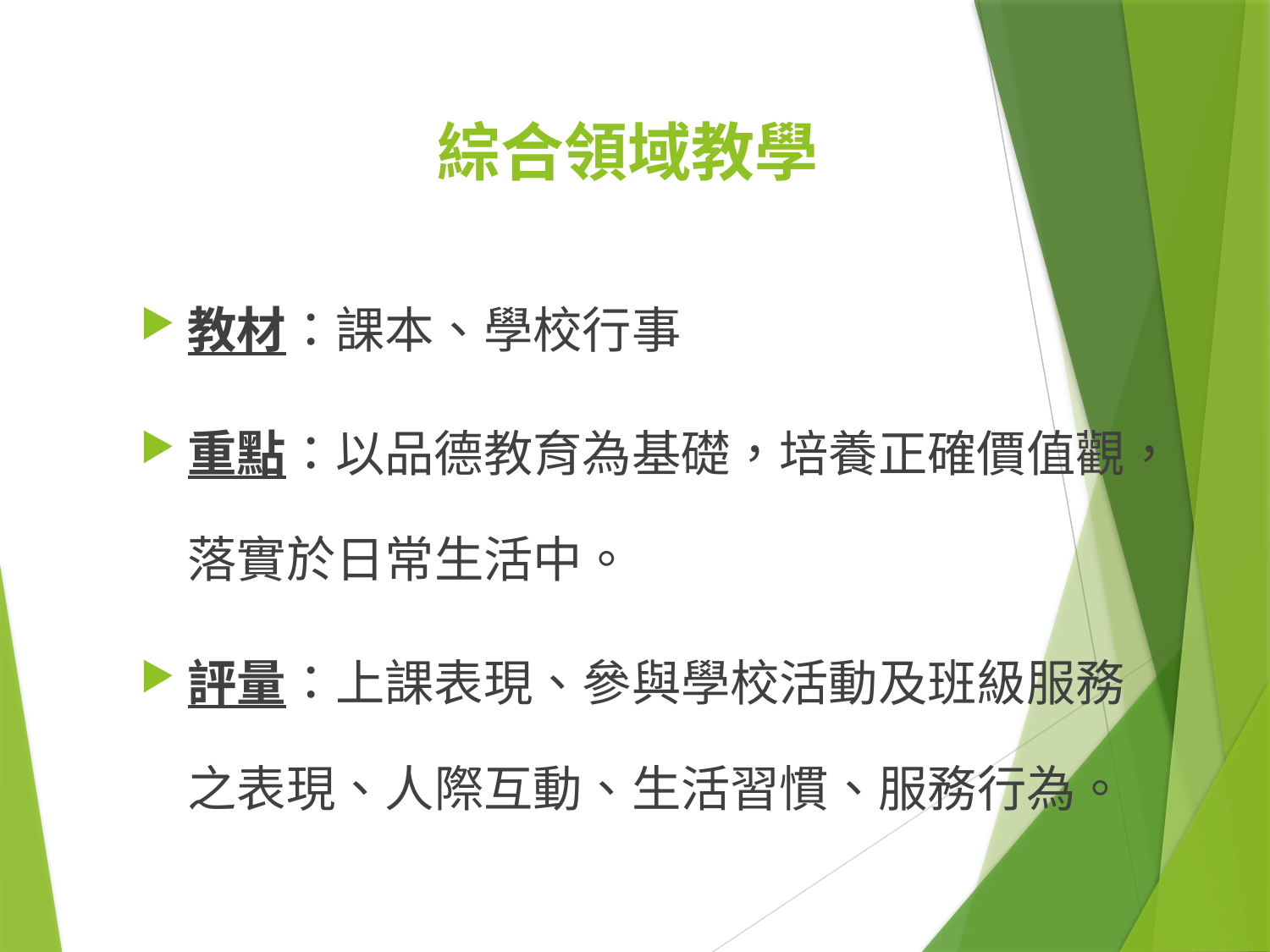

# 綜合領域教學
教材：課本、學校行事
重點：以品德教育為基礎，培養正確價值觀，落實於日常生活中。
評量：上課表現、參與學校活動及班級服務之表現、人際互動、生活習慣、服務行為。